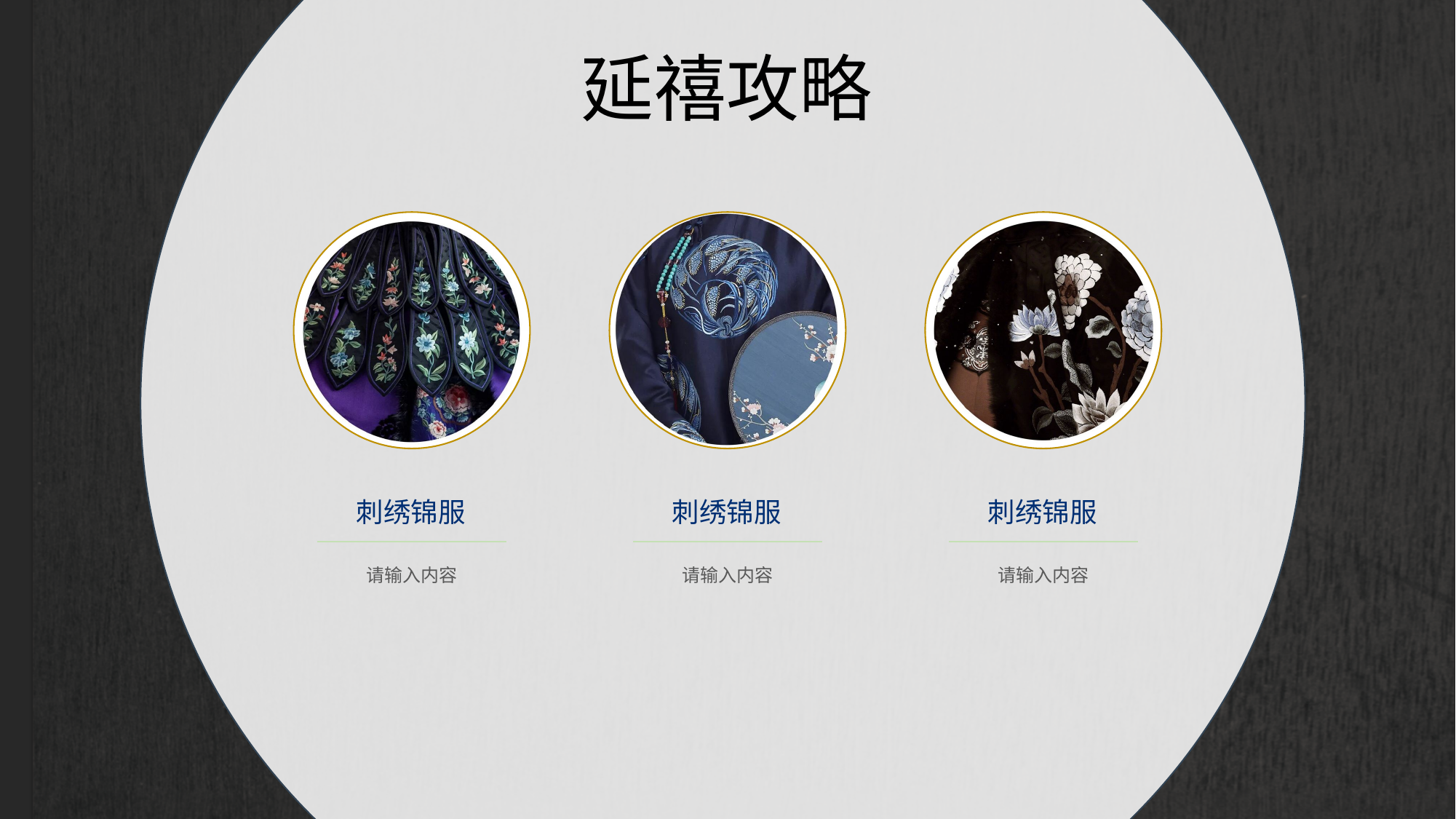

延禧攻略

刺绣锦服
请输入内容
刺绣锦服
请输入内容
刺绣锦服
请输入内容